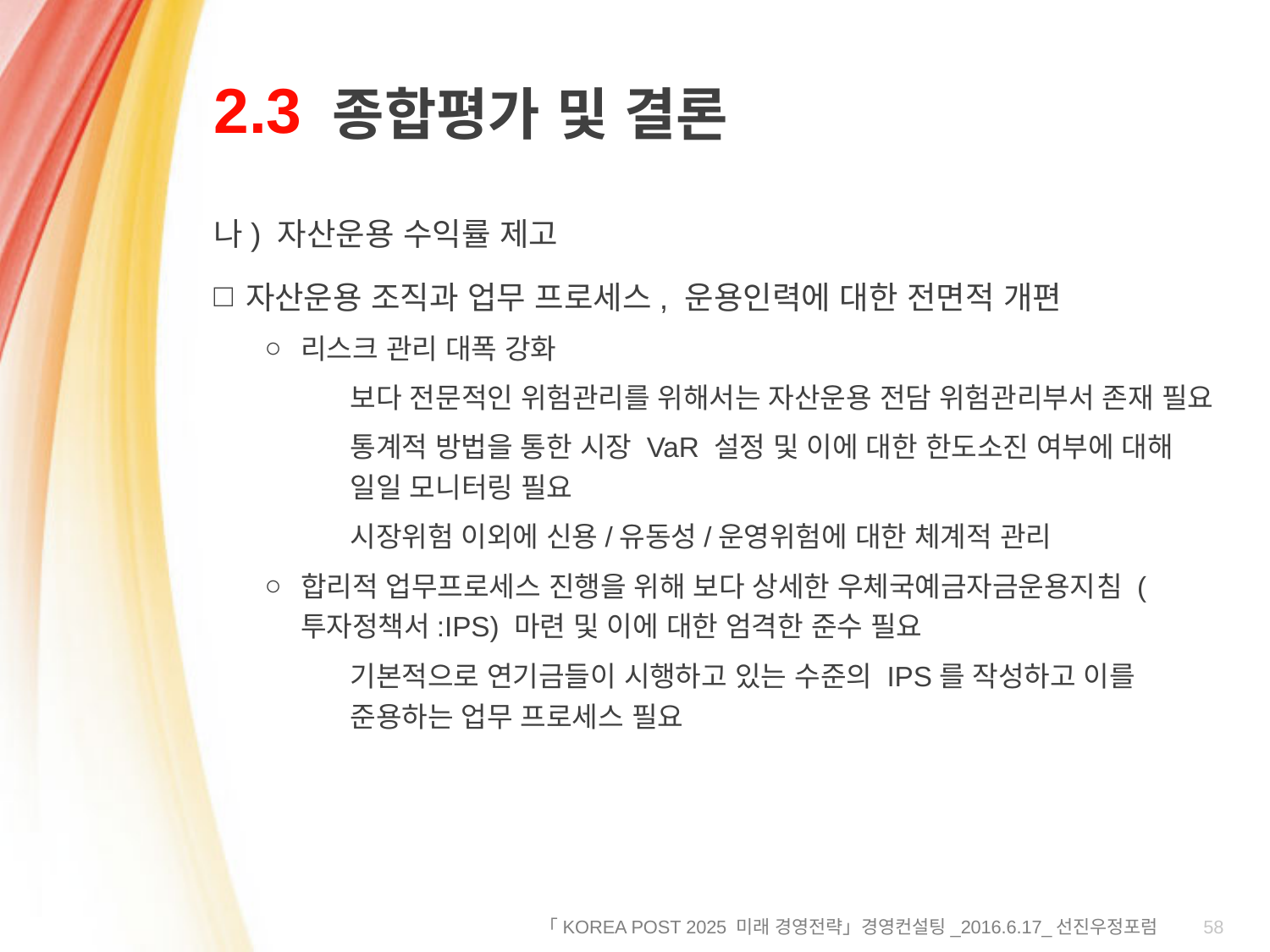

# 2.3
종합평가 및 결론
나) 자산운용 수익률 제고
자산운용 조직과 업무 프로세스, 운용인력에 대한 전면적 개편
리스크 관리 대폭 강화
보다 전문적인 위험관리를 위해서는 자산운용 전담 위험관리부서 존재 필요
통계적 방법을 통한 시장 VaR 설정 및 이에 대한 한도소진 여부에 대해 일일 모니터링 필요
시장위험 이외에 신용/유동성/운영위험에 대한 체계적 관리
합리적 업무프로세스 진행을 위해 보다 상세한 우체국예금자금운용지침 (투자정책서:IPS) 마련 및 이에 대한 엄격한 준수 필요
기본적으로 연기금들이 시행하고 있는 수준의 IPS를 작성하고 이를 준용하는 업무 프로세스 필요

58